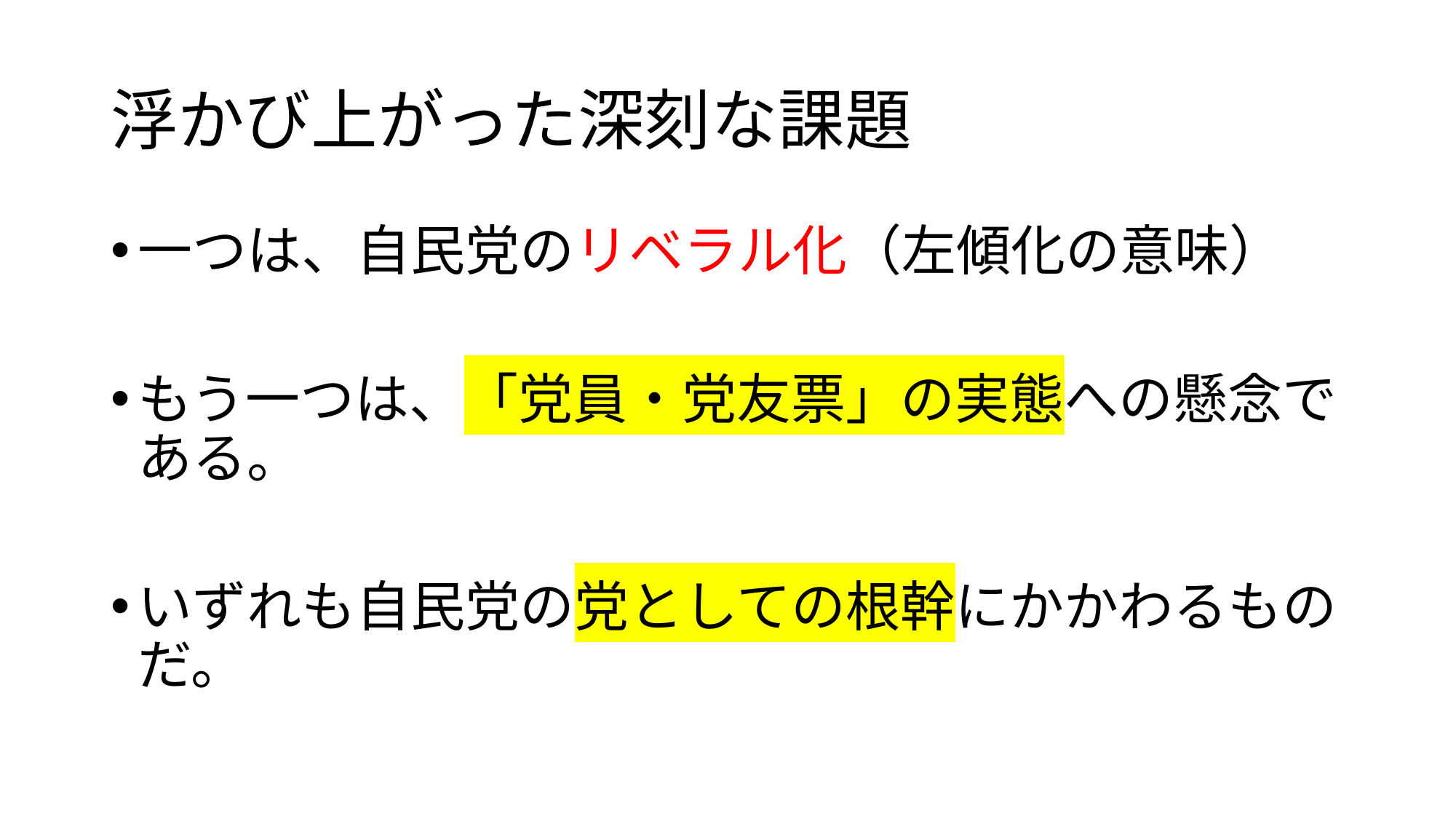

# 浮かび上がった深刻な課題
一つは、自民党のリベラル化（左傾化の意味）

もう一つは、「党員・党友票」の実態への懸念である。

いずれも自民党の党としての根幹にかかわるものだ。